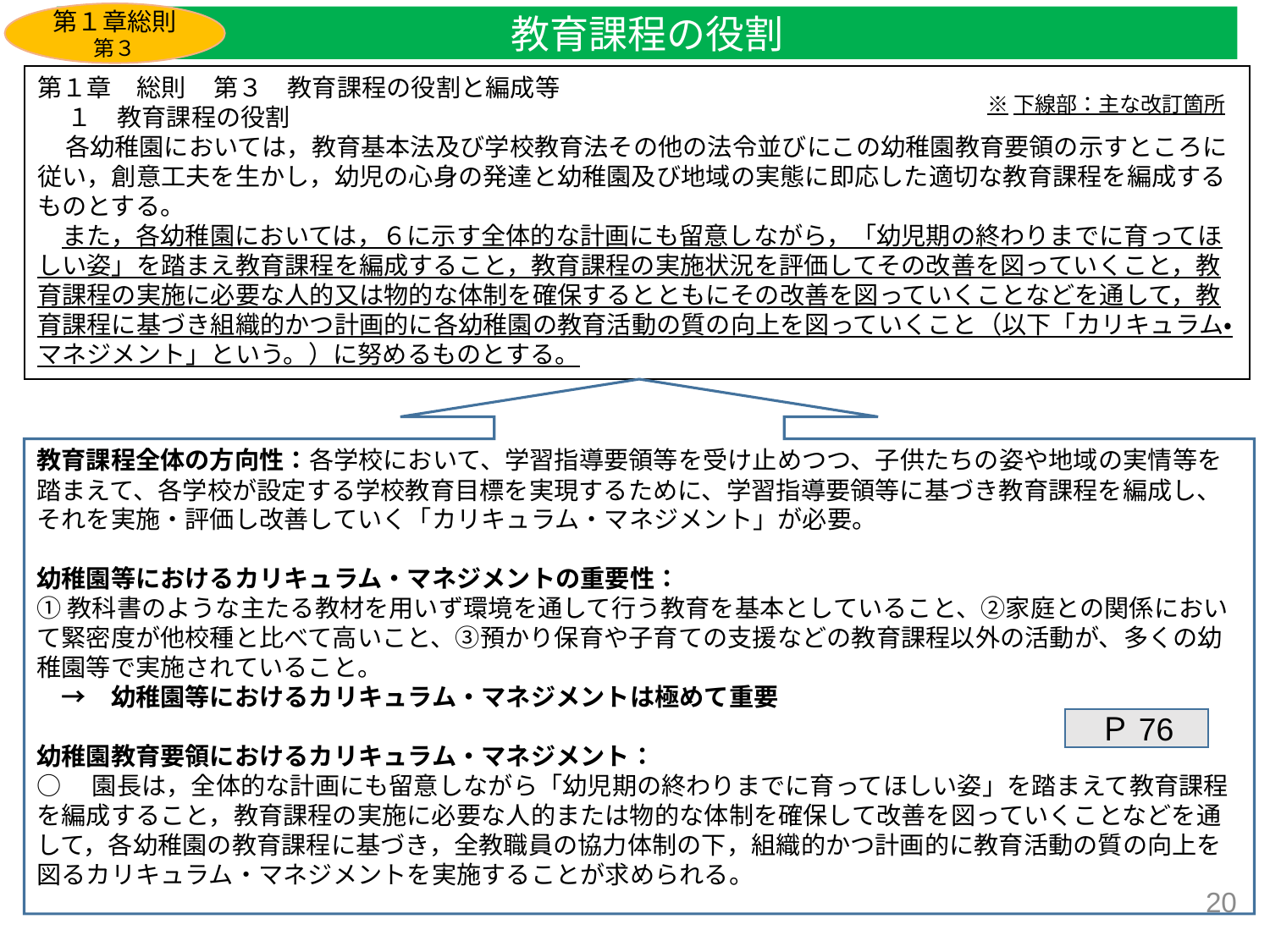

第１章総則
第３
教育課程の役割
第１章　総則     第３　教育課程の役割と編成等
　 １　教育課程の役割
    各幼稚園においては，教育基本法及び学校教育法その他の法令並びにこの幼稚園教育要領の示すところに従い，創意工夫を生かし，幼児の心身の発達と幼稚園及び地域の実態に即応した適切な教育課程を編成するものとする。
　また，各幼稚園においては，６に示す全体的な計画にも留意しながら，「幼児期の終わりまでに育ってほしい姿」を踏まえ教育課程を編成すること，教育課程の実施状況を評価してその改善を図っていくこと，教育課程の実施に必要な人的又は物的な体制を確保するとともにその改善を図っていくことなどを通して，教育課程に基づき組織的かつ計画的に各幼稚園の教育活動の質の向上を図っていくこと（以下「カリキュラム・マネジメント」という。）に努めるものとする。
※下線部：主な改訂箇所
教育課程全体の方向性：各学校において、学習指導要領等を受け止めつつ、子供たちの姿や地域の実情等を踏まえて、各学校が設定する学校教育目標を実現するために、学習指導要領等に基づき教育課程を編成し、それを実施・評価し改善していく「カリキュラム・マネジメント」が必要。

幼稚園等におけるカリキュラム・マネジメントの重要性：
①教科書のような主たる教材を用いず環境を通して行う教育を基本としていること、②家庭との関係において緊密度が他校種と比べて高いこと、③預かり保育や子育ての支援などの教育課程以外の活動が、多くの幼稚園等で実施されていること。
　→　幼稚園等におけるカリキュラム・マネジメントは極めて重要

幼稚園教育要領におけるカリキュラム・マネジメント：
○　園長は，全体的な計画にも留意しながら「幼児期の終わりまでに育ってほしい姿」を踏まえて教育課程を編成すること，教育課程の実施に必要な人的または物的な体制を確保して改善を図っていくことなどを通して，各幼稚園の教育課程に基づき，全教職員の協力体制の下，組織的かつ計画的に教育活動の質の向上を図るカリキュラム・マネジメントを実施することが求められる。

Ｐ76
20